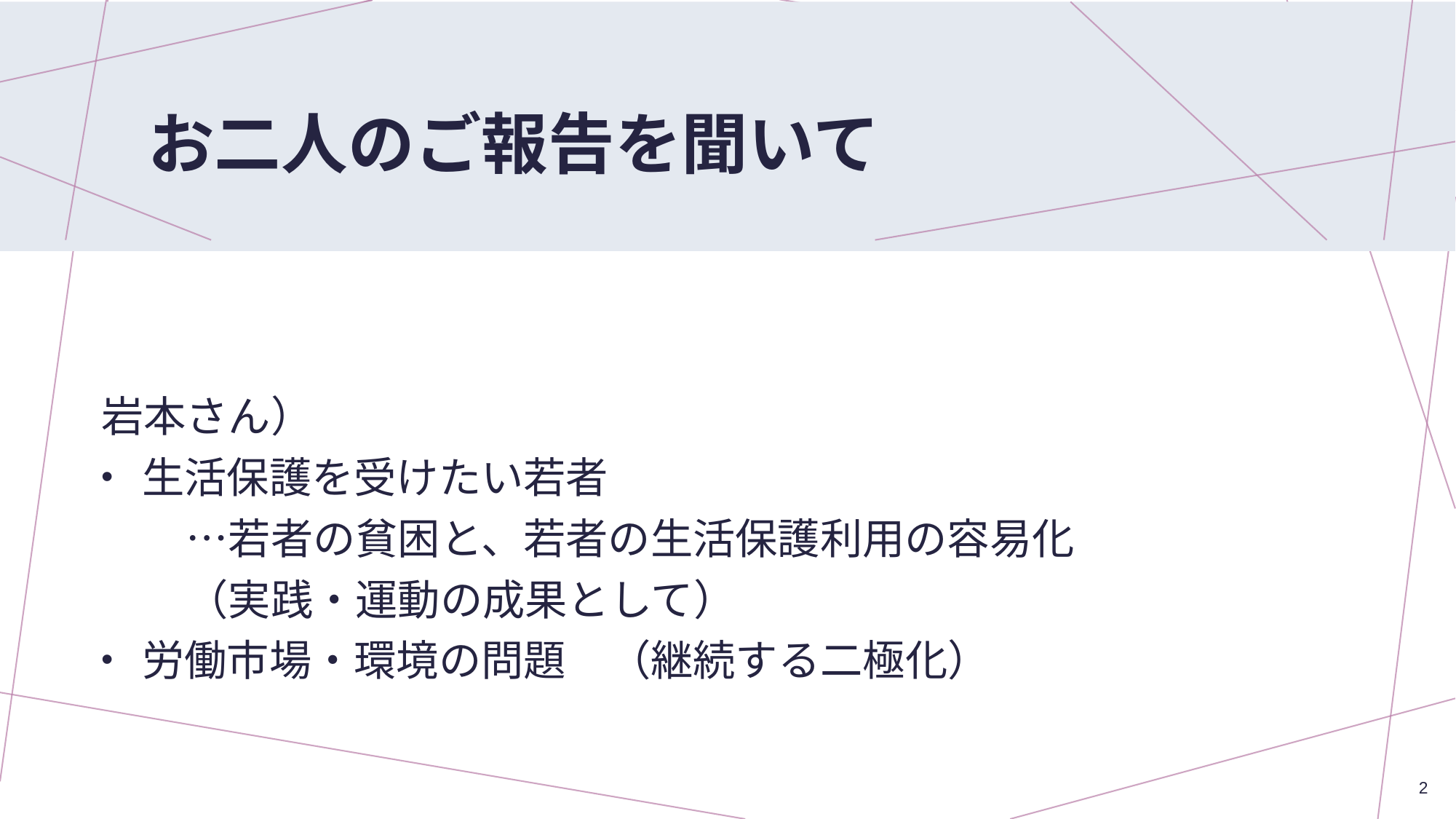

# お二人のご報告を聞いて
岩本さん）
生活保護を受けたい若者
　　…若者の貧困と、若者の生活保護利用の容易化
　　（実践・運動の成果として）
労働市場・環境の問題　（継続する二極化）
2